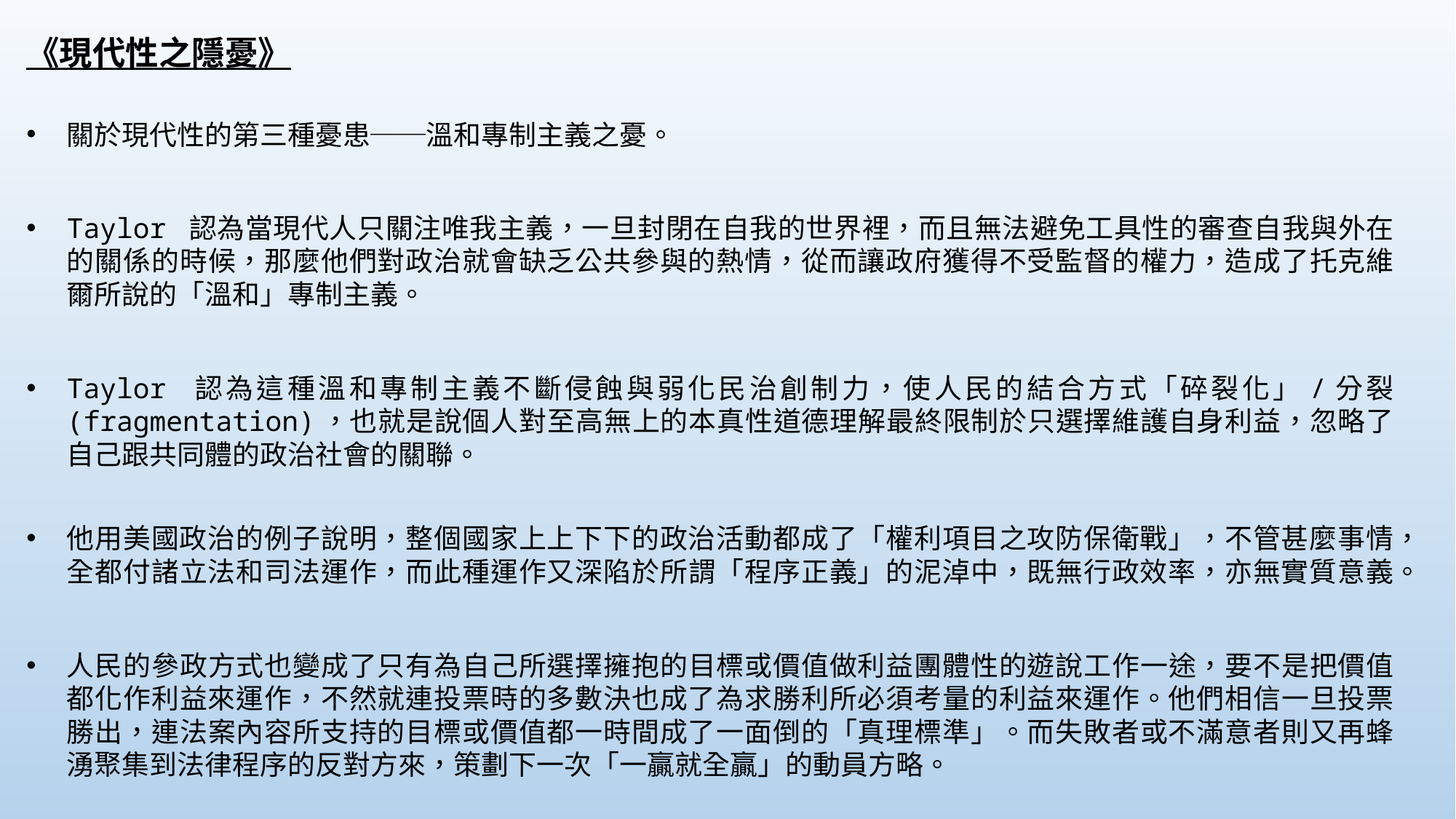

《現代性之隱憂》

關於現代性的第三種憂患──溫和專制主義之憂。

Taylor 認為當現代人只關注唯我主義，一旦封閉在自我的世界裡，而且無法避免工具性的審查自我與外在的關係的時候，那麼他們對政治就會缺乏公共參與的熱情，從而讓政府獲得不受監督的權力，造成了托克維爾所說的「溫和」專制主義。

Taylor 認為這種溫和專制主義不斷侵蝕與弱化民治創制力，使人民的結合方式「碎裂化」/分裂 (fragmentation)，也就是說個人對至高無上的本真性道德理解最終限制於只選擇維護自身利益，忽略了自己跟共同體的政治社會的關聯。

他用美國政治的例子說明，整個國家上上下下的政治活動都成了「權利項目之攻防保衛戰」，不管甚麼事情，全都付諸立法和司法運作，而此種運作又深陷於所謂「程序正義」的泥淖中，既無行政效率，亦無實質意義。

人民的參政方式也變成了只有為自己所選擇擁抱的目標或價值做利益團體性的遊說工作一途，要不是把價值都化作利益來運作，不然就連投票時的多數決也成了為求勝利所必須考量的利益來運作。他們相信一旦投票勝出，連法案內容所支持的目標或價值都一時間成了一面倒的「真理標準」。而失敗者或不滿意者則又再蜂湧聚集到法律程序的反對方來，策劃下一次「一贏就全贏」的動員方略。